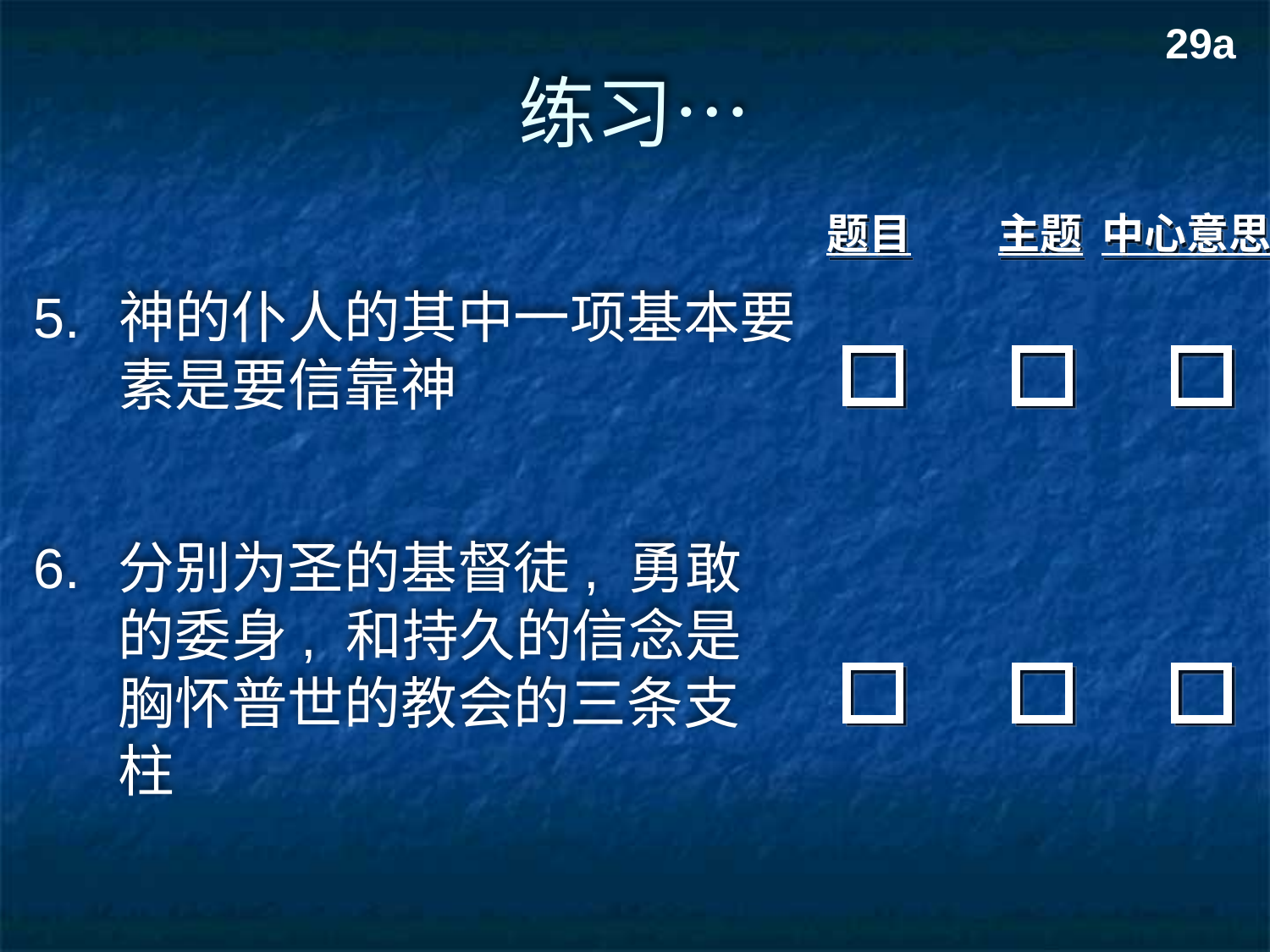

29a
# 练习…
题目
主题
中心意思
5.	神的仆人的其中一项基本要素是要信靠神

6.	分别为圣的基督徒, 勇敢的委身, 和持久的信念是胸怀普世的教会的三条支柱